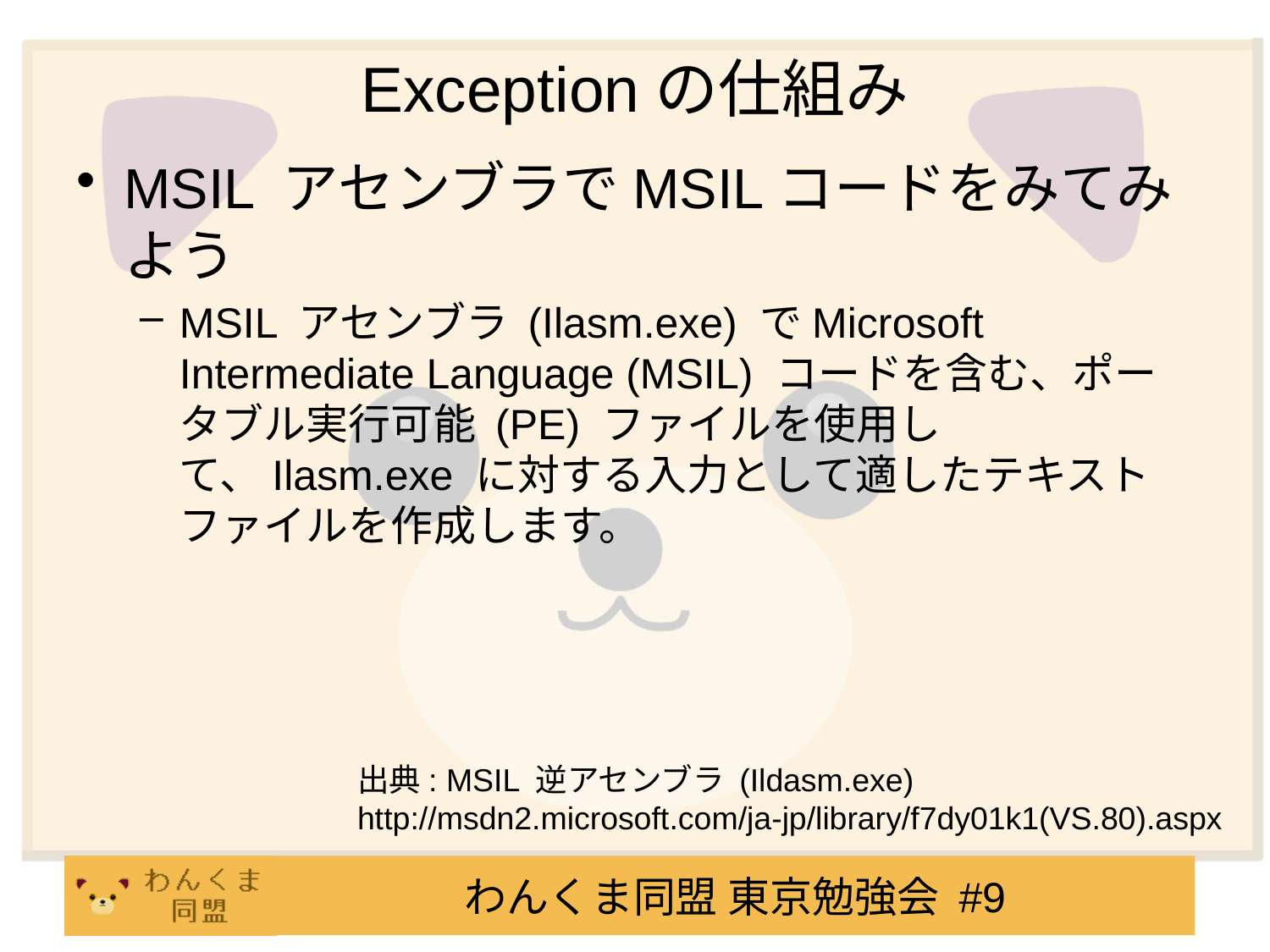

# Exceptionの仕組み
MSIL アセンブラでMSILコードをみてみよう
MSIL アセンブラ (Ilasm.exe) でMicrosoft Intermediate Language (MSIL) コードを含む、ポータブル実行可能 (PE) ファイルを使用して、Ilasm.exe に対する入力として適したテキスト ファイルを作成します。
出典: MSIL 逆アセンブラ (Ildasm.exe)
http://msdn2.microsoft.com/ja-jp/library/f7dy01k1(VS.80).aspx